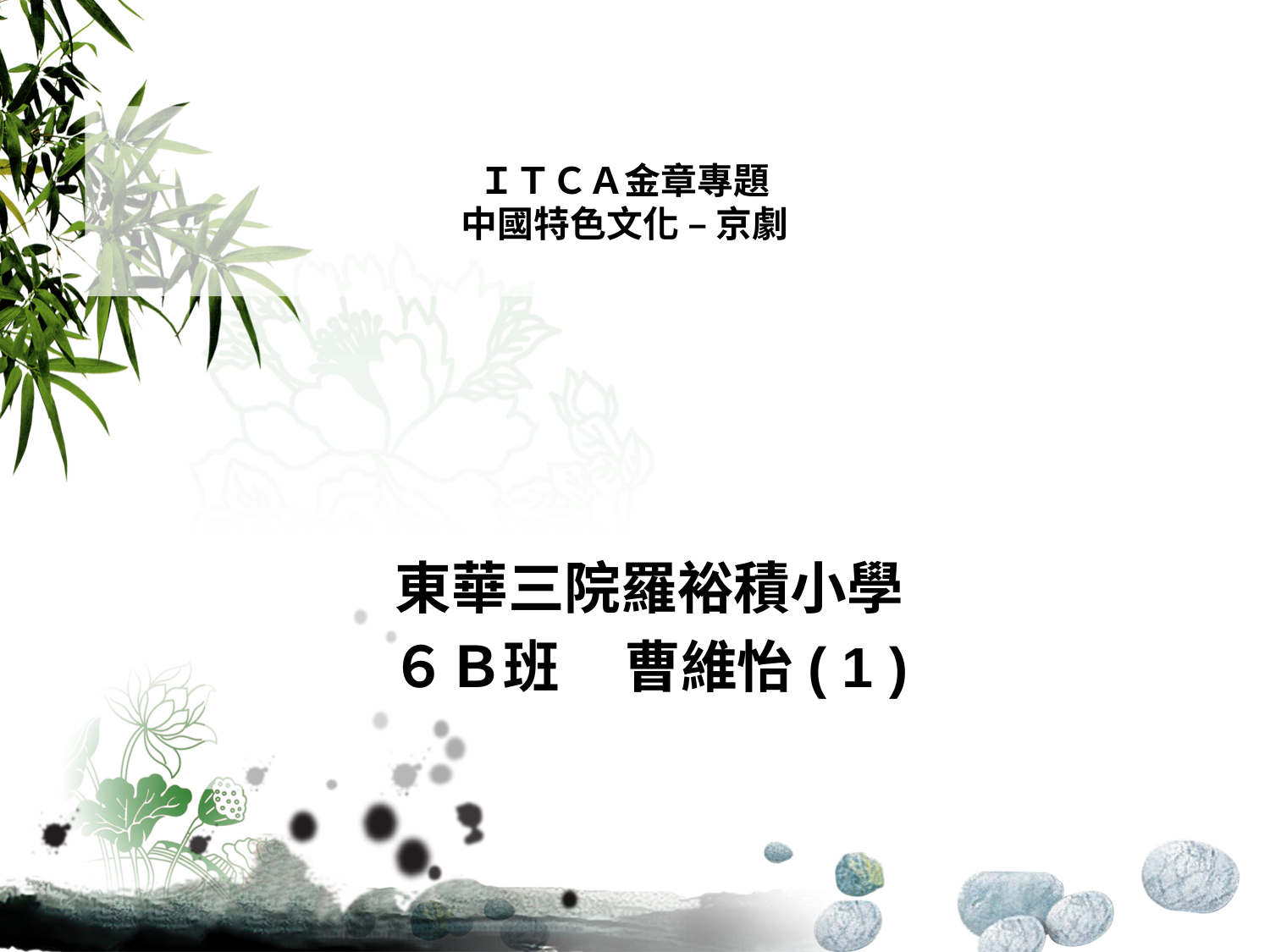

# ＩＴＣＡ金章專題 中國特色文化 – 京劇
東華三院羅裕積小學
６Ｂ班     曹維怡( 1 )